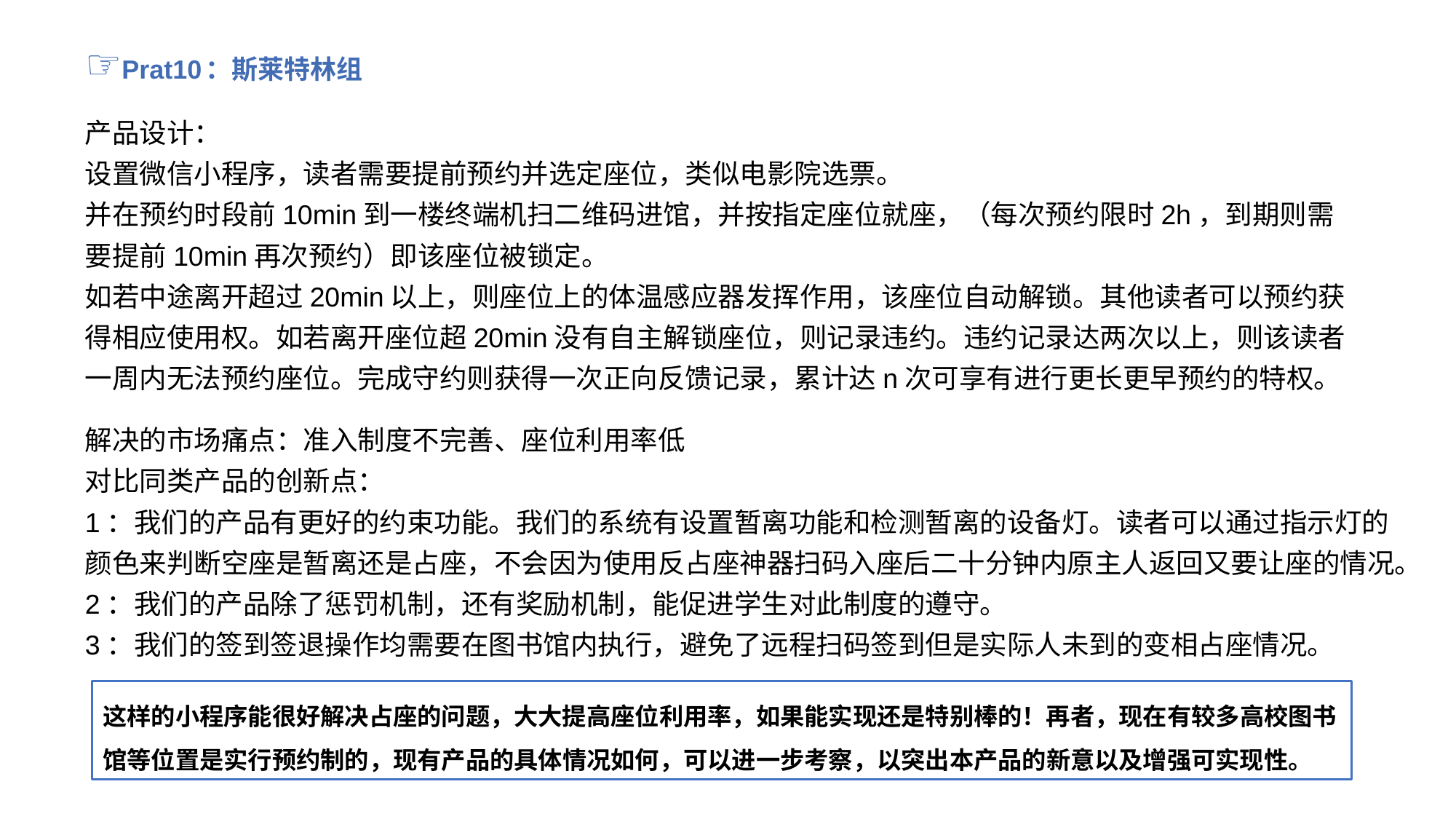

# ☞Prat10：斯莱特林组
产品设计：
设置微信小程序，读者需要提前预约并选定座位，类似电影院选票。
并在预约时段前10min到一楼终端机扫二维码进馆，并按指定座位就座，（每次预约限时2h，到期则需要提前10min再次预约）即该座位被锁定。
如若中途离开超过20min以上，则座位上的体温感应器发挥作用，该座位自动解锁。其他读者可以预约获得相应使用权。如若离开座位超20min没有自主解锁座位，则记录违约。违约记录达两次以上，则该读者一周内无法预约座位。完成守约则获得一次正向反馈记录，累计达n次可享有进行更长更早预约的特权。
解决的市场痛点：准入制度不完善、座位利用率低
对比同类产品的创新点：
1：我们的产品有更好的约束功能。我们的系统有设置暂离功能和检测暂离的设备灯。读者可以通过指示灯的颜色来判断空座是暂离还是占座，不会因为使用反占座神器扫码入座后二十分钟内原主人返回又要让座的情况。
2：我们的产品除了惩罚机制，还有奖励机制，能促进学生对此制度的遵守。
3：我们的签到签退操作均需要在图书馆内执行，避免了远程扫码签到但是实际人未到的变相占座情况。
这样的小程序能很好解决占座的问题，大大提高座位利用率，如果能实现还是特别棒的！再者，现在有较多高校图书馆等位置是实行预约制的，现有产品的具体情况如何，可以进一步考察，以突出本产品的新意以及增强可实现性。